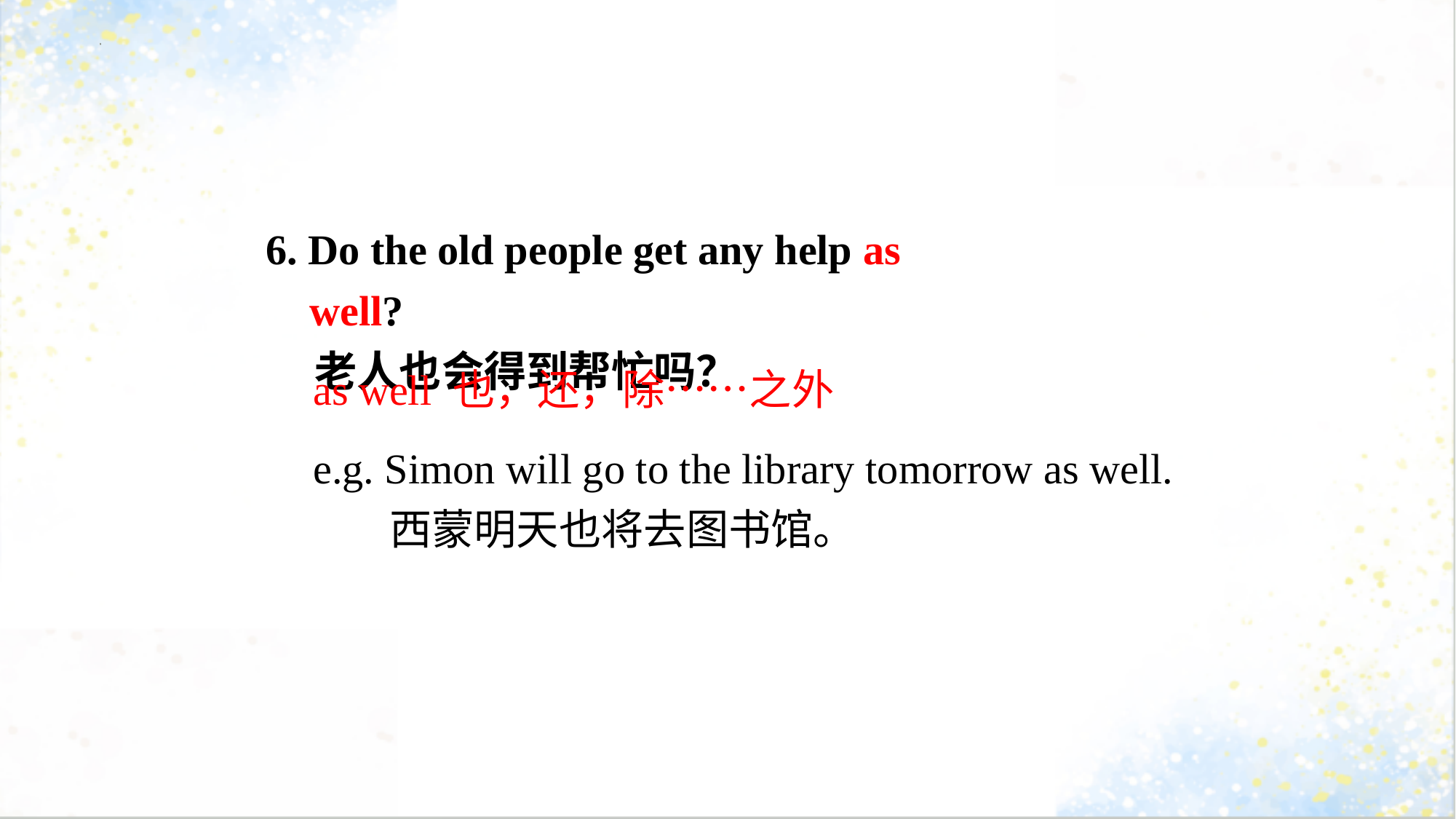

6. Do the old people get any help as well?
    老人也会得到帮忙吗？
as well 也，还，除……之外
e.g. Simon will go to the library tomorrow as well.
       西蒙明天也将去图书馆。